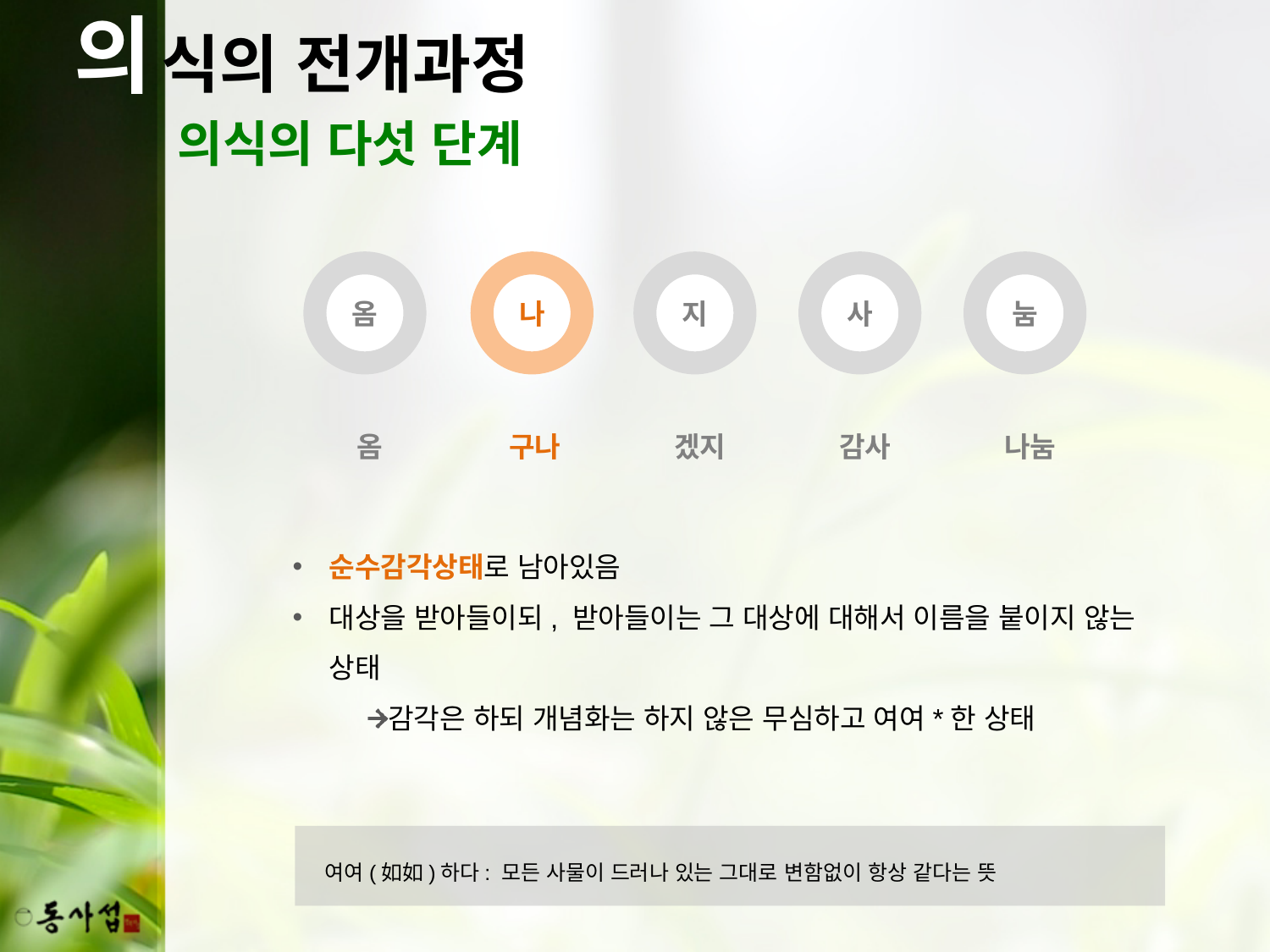

의
식의 전개과정
의식의 다섯 단계

옴
나
지
사
눔
옴
구나
겠지
감사
나눔
순수감각상태로 남아있음
대상을 받아들이되, 받아들이는 그 대상에 대해서 이름을 붙이지 않는 상태
감각은 하되 개념화는 하지 않은 무심하고 여여*한 상태
여여(如如)하다: 모든 사물이 드러나 있는 그대로 변함없이 항상 같다는 뜻